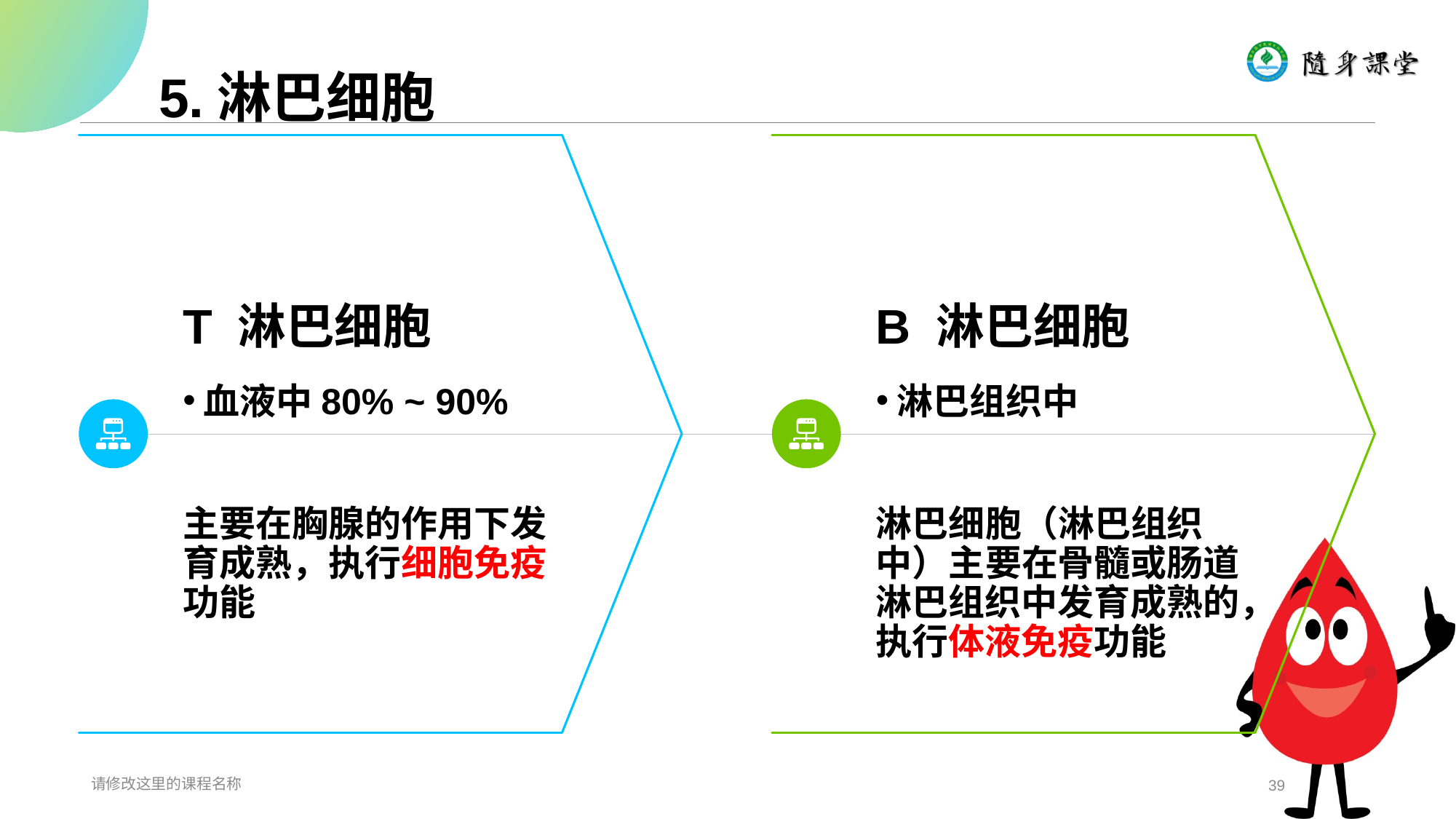

# 5.淋巴细胞
T 淋巴细胞
血液中80% ~ 90%

主要在胸腺的作用下发育成熟，执行细胞免疫功能
B 淋巴细胞
淋巴组织中

淋巴细胞（淋巴组织中）主要在骨髓或肠道淋巴组织中发育成熟的，执行体液免疫功能

请修改这里的课程名称
39